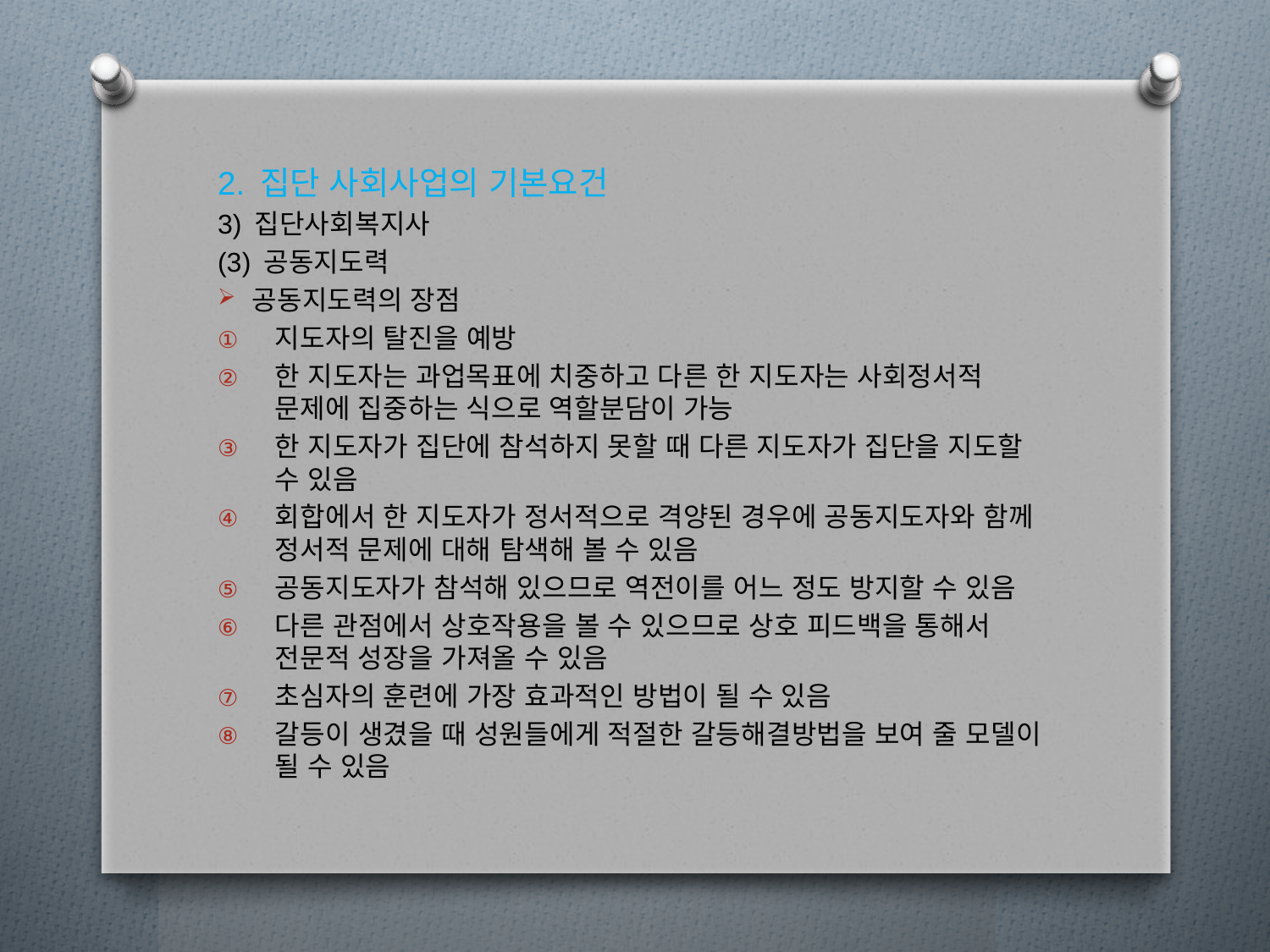

2. 집단 사회사업의 기본요건
3) 집단사회복지사
(3) 공동지도력
공동지도력의 장점
지도자의 탈진을 예방
한 지도자는 과업목표에 치중하고 다른 한 지도자는 사회정서적 문제에 집중하는 식으로 역할분담이 가능
한 지도자가 집단에 참석하지 못할 때 다른 지도자가 집단을 지도할 수 있음
회합에서 한 지도자가 정서적으로 격양된 경우에 공동지도자와 함께 정서적 문제에 대해 탐색해 볼 수 있음
공동지도자가 참석해 있으므로 역전이를 어느 정도 방지할 수 있음
다른 관점에서 상호작용을 볼 수 있으므로 상호 피드백을 통해서 전문적 성장을 가져올 수 있음
초심자의 훈련에 가장 효과적인 방법이 될 수 있음
갈등이 생겼을 때 성원들에게 적절한 갈등해결방법을 보여 줄 모델이 될 수 있음